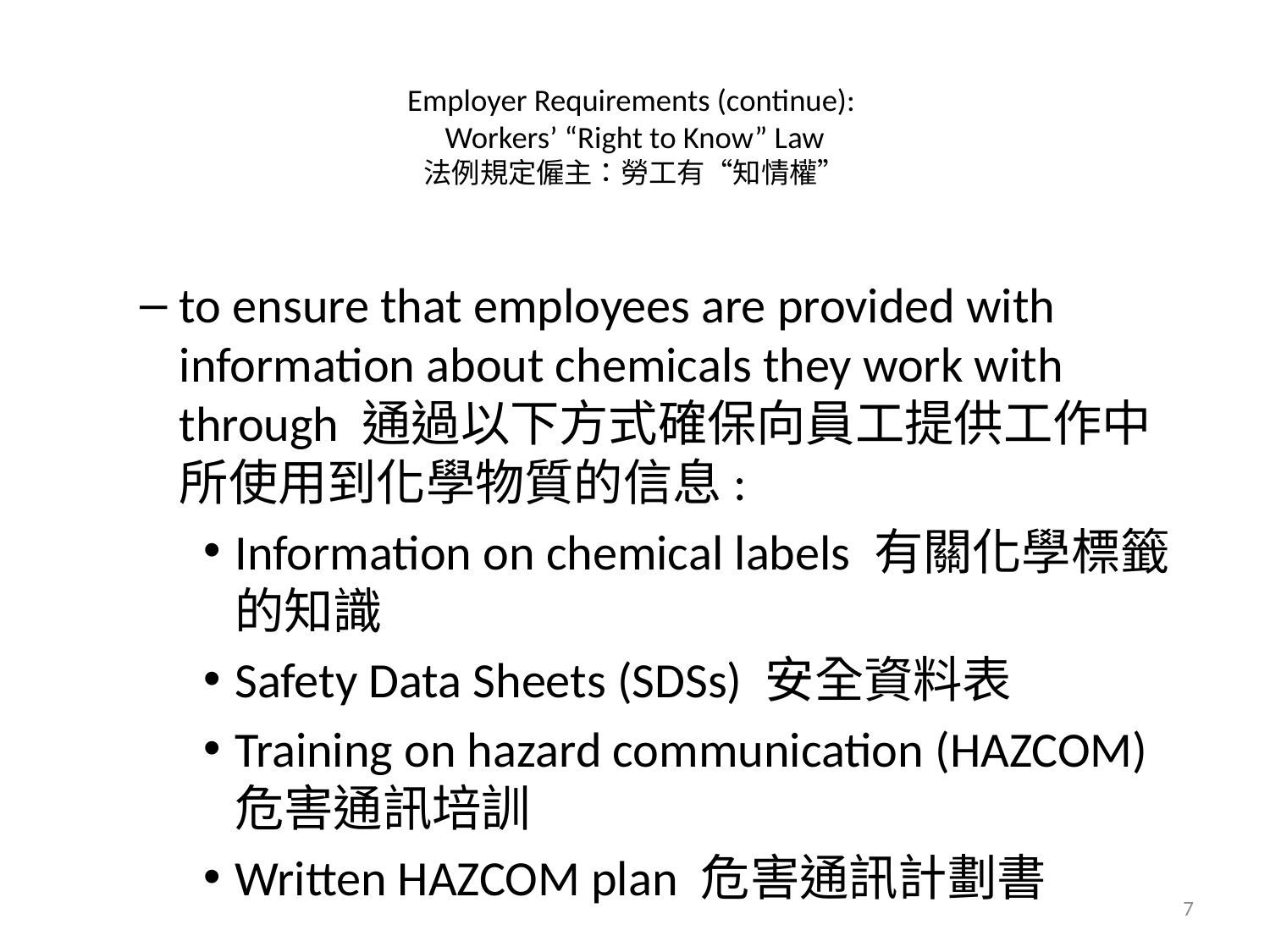

# Employer Requirements (continue): Workers’ “Right to Know” Law 法例規定僱主：勞工有“知情權”
to ensure that employees are provided with information about chemicals they work with through 通過以下方式確保向員工提供工作中所使用到化學物質的信息:
Information on chemical labels 有關化學標籤的知識
Safety Data Sheets (SDSs) 安全資料表
Training on hazard communication (HAZCOM) 危害通訊培訓
Written HAZCOM plan 危害通訊計劃書
7